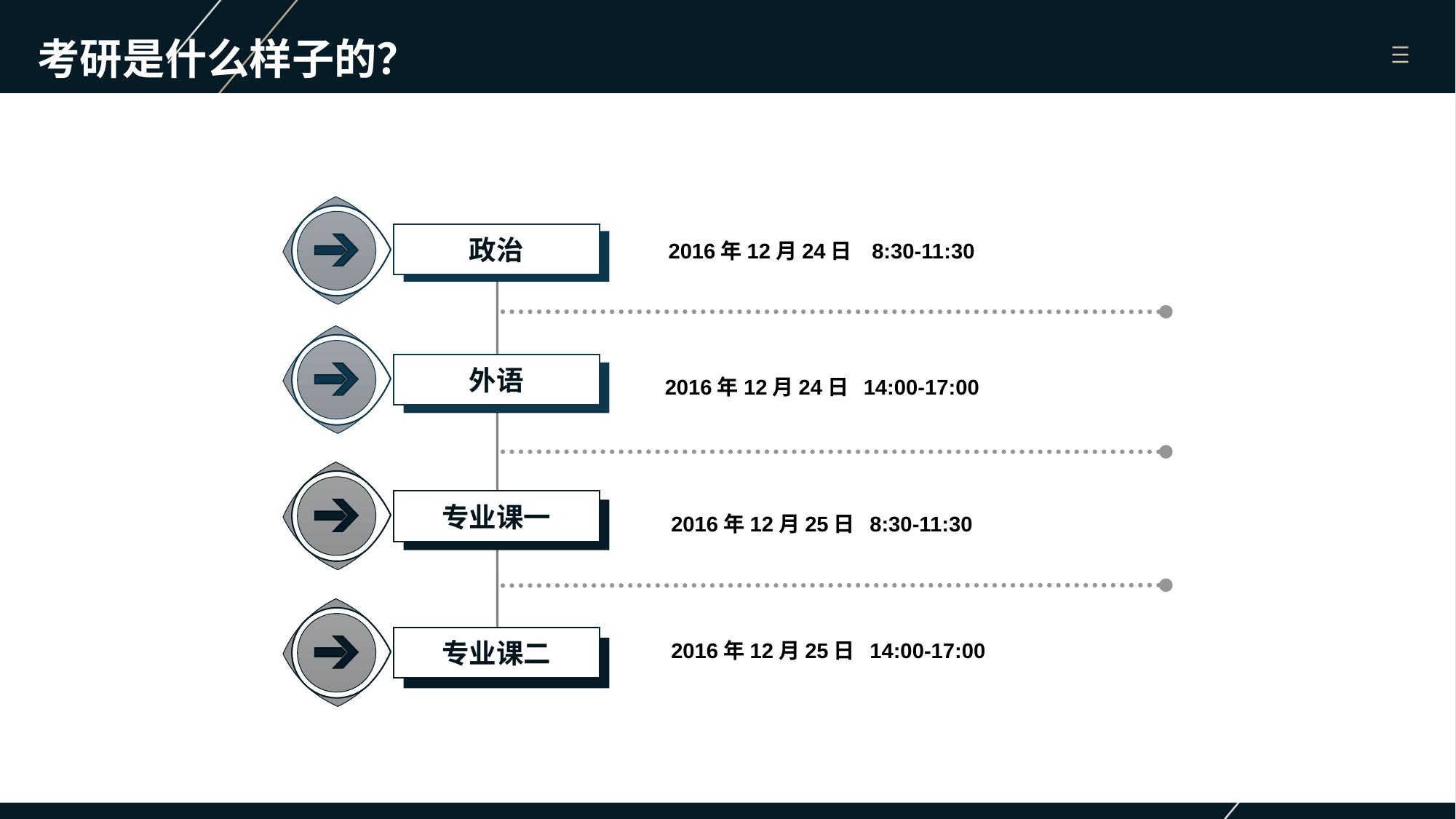

# 考研是什么样子的？

政治

2016年12月24日   8:30-11:30

外语

2016年12月24日  14:00-17:00

专业课一

2016年12月25日  8:30-11:30

2016年12月25日  14:00-17:00
专业课二